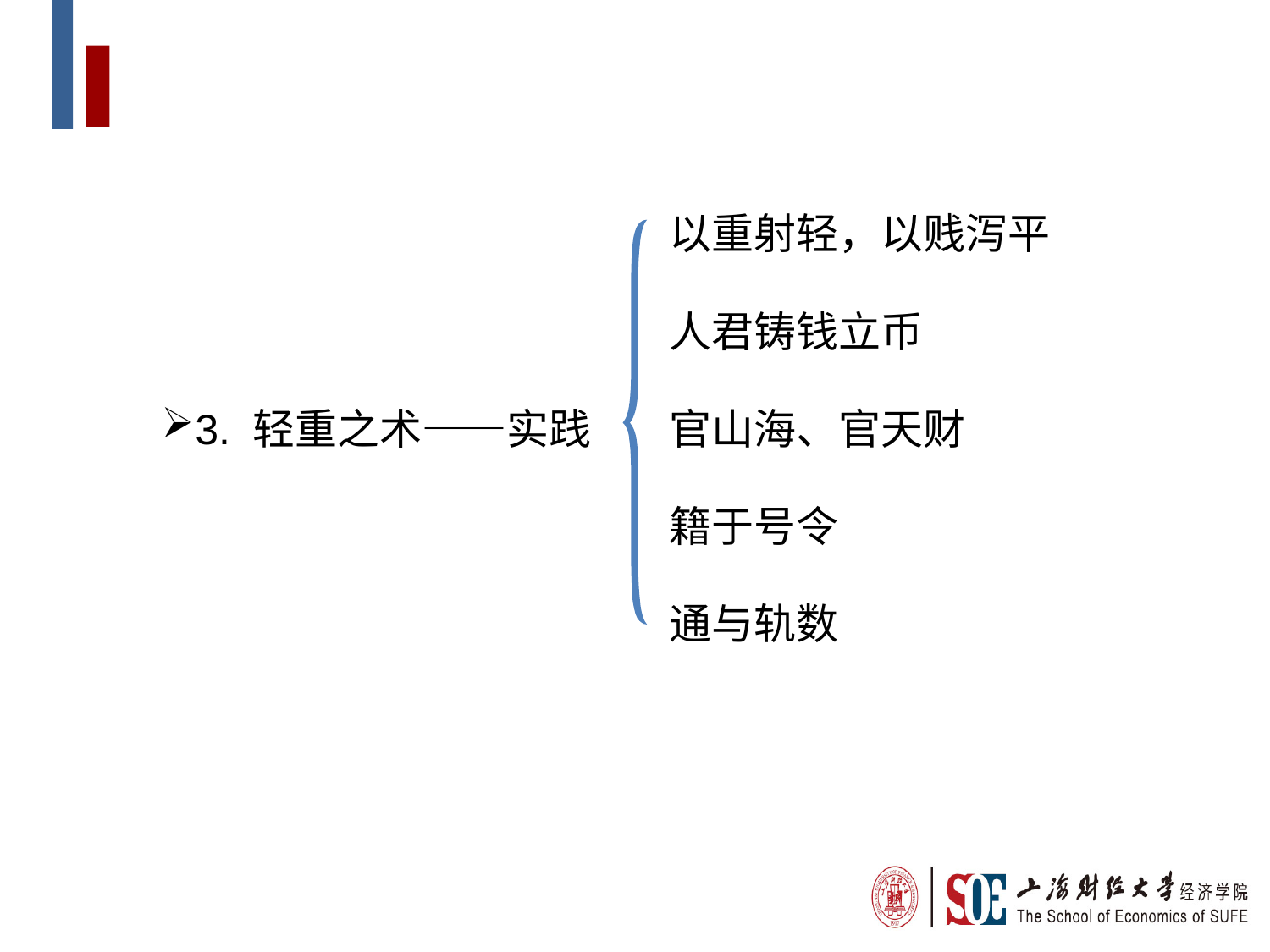

以重射轻，以贱泻平
				人君铸钱立币
3. 轻重之术——实践 	官山海、官天财
				籍于号令
				通与轨数